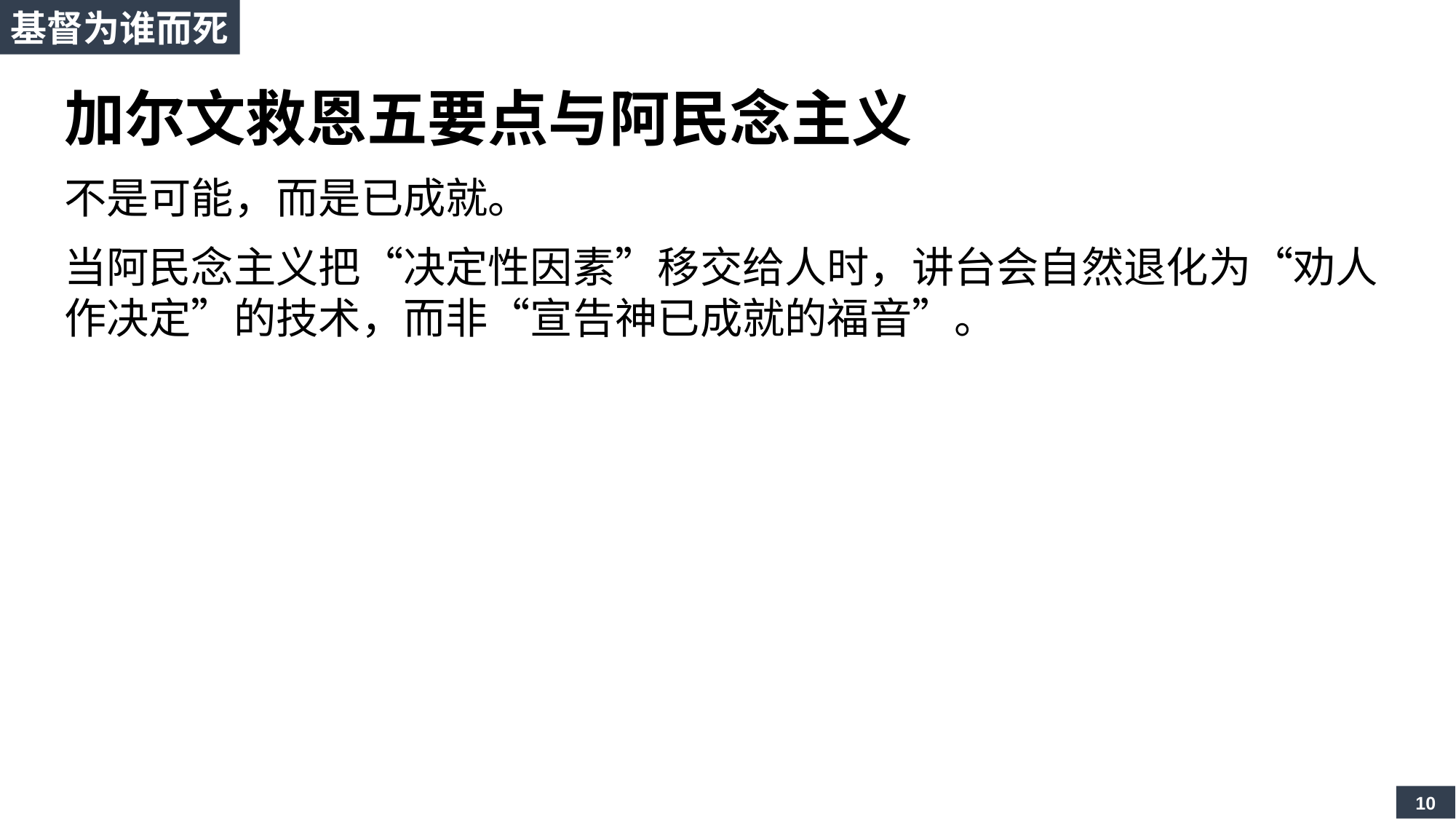

基督为谁而死
加尔文救恩五要点与阿民念主义
不是可能，而是已成就。
当阿民念主义把“决定性因素”移交给人时，讲台会自然退化为“劝人作决定”的技术，而非“宣告神已成就的福音”。
10